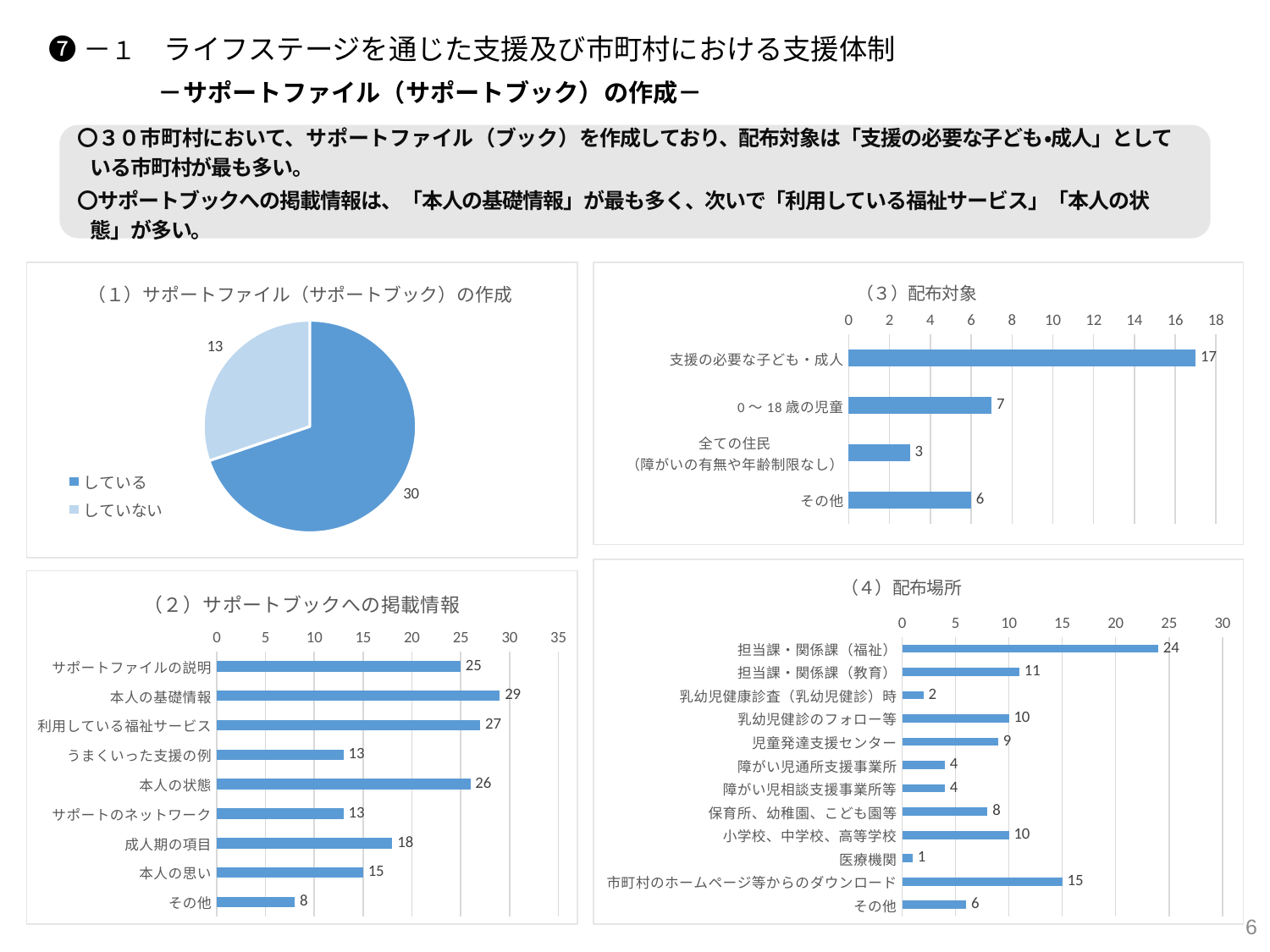

❼－１　ライフステージを通じた支援及び市町村における支援体制
　 　　   －サポートファイル（サポートブック）の作成－
〇３０市町村において、サポートファイル（ブック）を作成しており、配布対象は「支援の必要な子ども•成人」としている市町村が最も多い。
〇サポートブックへの掲載情報は、「本人の基礎情報」が最も多く、次いで「利用している福祉サービス」「本人の状態」が多い。

### Chart: （３）配布対象

| Category |  |
|---|---|
| 支援の必要な子ども・成人 | 17.0 |
| 0～18歳の児童 | 7.0 |
| 全ての住民
（障がいの有無や年齢制限なし） | 3.0 |
| その他 | 6.0 |

### Chart: （１）サポートファイル（サポートブック）の作成

| Category |  |
|---|---|
| している | 30.0 |
| していない | 13.0 |

### Chart: （４）配布場所

| Category |  |
|---|---|
| 担当課・関係課（福祉） | 24.0 |
| 担当課・関係課（教育） | 11.0 |
| 乳幼児健康診査（乳幼児健診）時 | 2.0 |
| 乳幼児健診のフォロー等 | 10.0 |
| 児童発達支援センター | 9.0 |
| 障がい児通所支援事業所 | 4.0 |
| 障がい児相談支援事業所等 | 4.0 |
| 保育所、幼稚園、こども園等 | 8.0 |
| 小学校、中学校、高等学校 | 10.0 |
| 医療機関 | 1.0 |
| 市町村のホームページ等からのダウンロード | 15.0 |
| その他 | 6.0 |

### Chart: （２）サポートブックへの掲載情報

| Category |  |
|---|---|
| サポートファイルの説明 | 25.0 |
| 本人の基礎情報 | 29.0 |
| 利用している福祉サービス | 27.0 |
| うまくいった支援の例 | 13.0 |
| 本人の状態 | 26.0 |
| サポートのネットワーク | 13.0 |
| 成人期の項目 | 18.0 |
| 本人の思い | 15.0 |
| その他 | 8.0 |
6